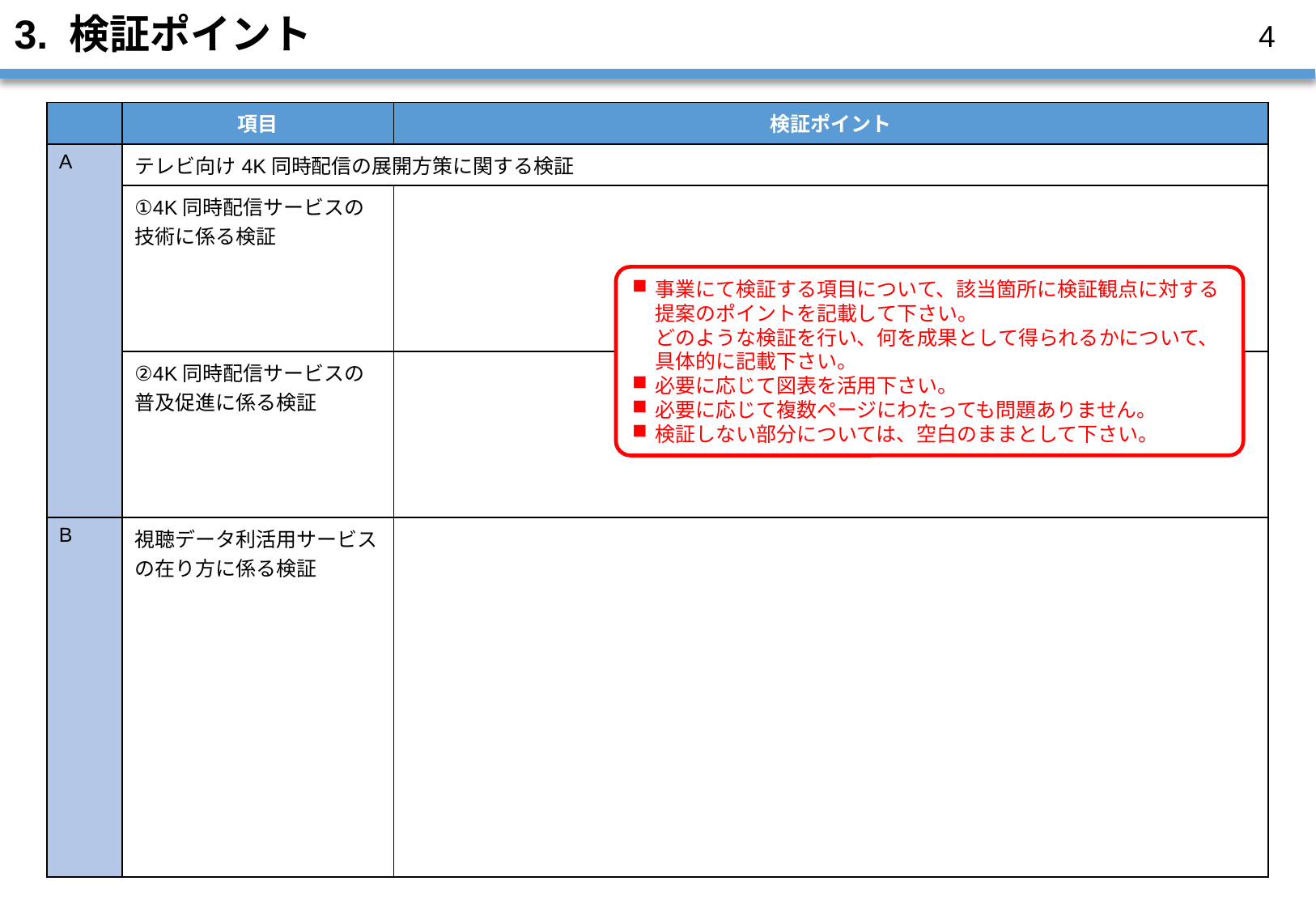

# 3. 検証ポイント
4
|  | 項目 | 検証ポイント |
| --- | --- | --- |
| A | テレビ向け4K同時配信の展開方策に関する検証 |  |
|  | ①4K同時配信サービスの技術に係る検証 |  |
|  | ②4K同時配信サービスの普及促進に係る検証 |  |
| B | 視聴データ利活用サービスの在り方に係る検証 |  |
事業にて検証する項目について、該当箇所に検証観点に対する提案のポイントを記載して下さい。
どのような検証を行い、何を成果として得られるかについて、
具体的に記載下さい。
必要に応じて図表を活用下さい。
必要に応じて複数ページにわたっても問題ありません。
検証しない部分については、空白のままとして下さい。